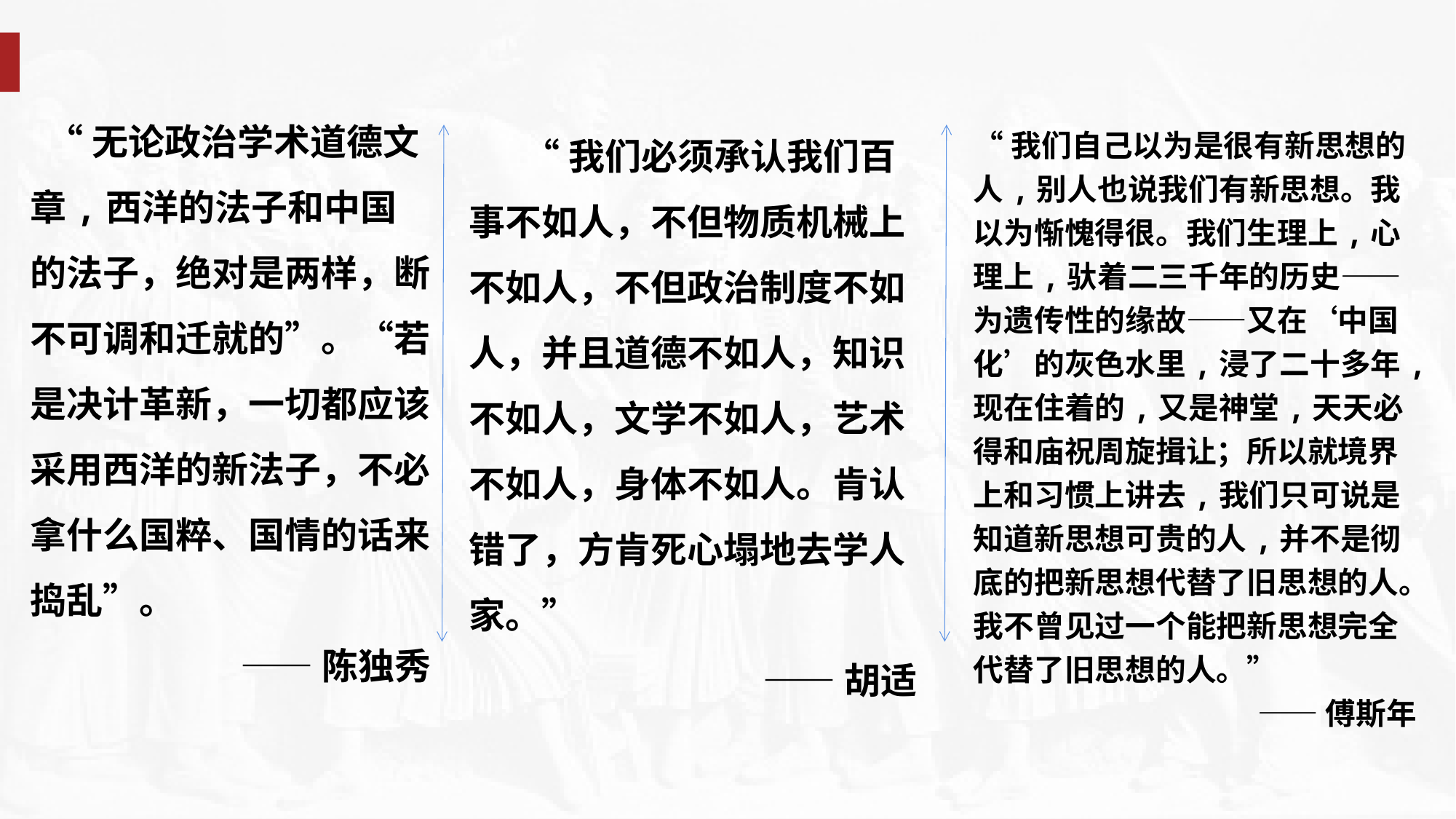

“无论政治学术道德文章,西洋的法子和中国的法子，绝对是两样，断不可调和迁就的”。“若是决计革新，一切都应该采用西洋的新法子，不必拿什么国粹、国情的话来捣乱”。
 ——陈独秀
“我们必须承认我们百事不如人，不但物质机械上不如人，不但政治制度不如人，并且道德不如人，知识不如人，文学不如人，艺术不如人，身体不如人。肯认错了，方肯死心塌地去学人家。”
——胡适
“我们自己以为是很有新思想的人,别人也说我们有新思想。我以为惭愧得很。我们生理上,心理上,驮着二三千年的历史——为遗传性的缘故——又在‘中国化’的灰色水里,浸了二十多年,现在住着的,又是神堂,天天必得和庙祝周旋揖让；所以就境界上和习惯上讲去,我们只可说是知道新思想可贵的人,并不是彻底的把新思想代替了旧思想的人。我不曾见过一个能把新思想完全代替了旧思想的人。”
——傅斯年